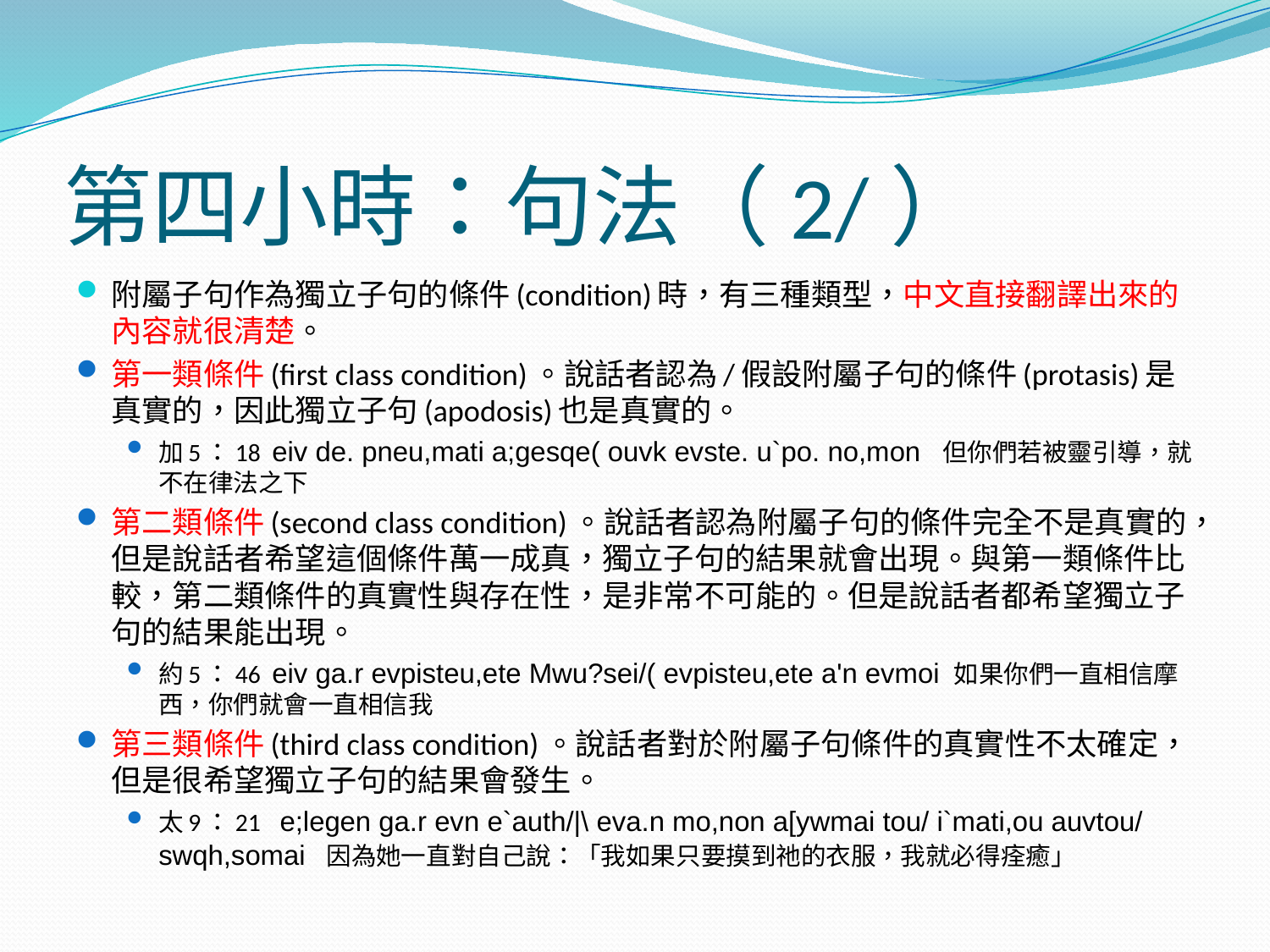

# 第四小時：句法（2/）
附屬子句作為獨立子句的條件(condition)時，有三種類型，中文直接翻譯出來的內容就很清楚。
第一類條件(first class condition)。說話者認為/假設附屬子句的條件(protasis)是真實的，因此獨立子句(apodosis)也是真實的。
加5：18  eiv de. pneu,mati a;gesqe( ouvk evste. u`po. no,mon  但你們若被靈引導，就不在律法之下
第二類條件(second class condition)。說話者認為附屬子句的條件完全不是真實的，但是說話者希望這個條件萬一成真，獨立子句的結果就會出現。與第一類條件比較，第二類條件的真實性與存在性，是非常不可能的。但是說話者都希望獨立子句的結果能出現。
約5：46  eiv ga.r evpisteu,ete Mwu?sei/( evpisteu,ete a'n evmoi 如果你們一直相信摩西，你們就會一直相信我
第三類條件(third class condition)。說話者對於附屬子句條件的真實性不太確定，但是很希望獨立子句的結果會發生。
太9：21   e;legen ga.r evn e`auth/|\ eva.n mo,non a[ywmai tou/ i`mati,ou auvtou/ swqh,somai  因為她一直對自己說：「我如果只要摸到祂的衣服，我就必得痊癒」